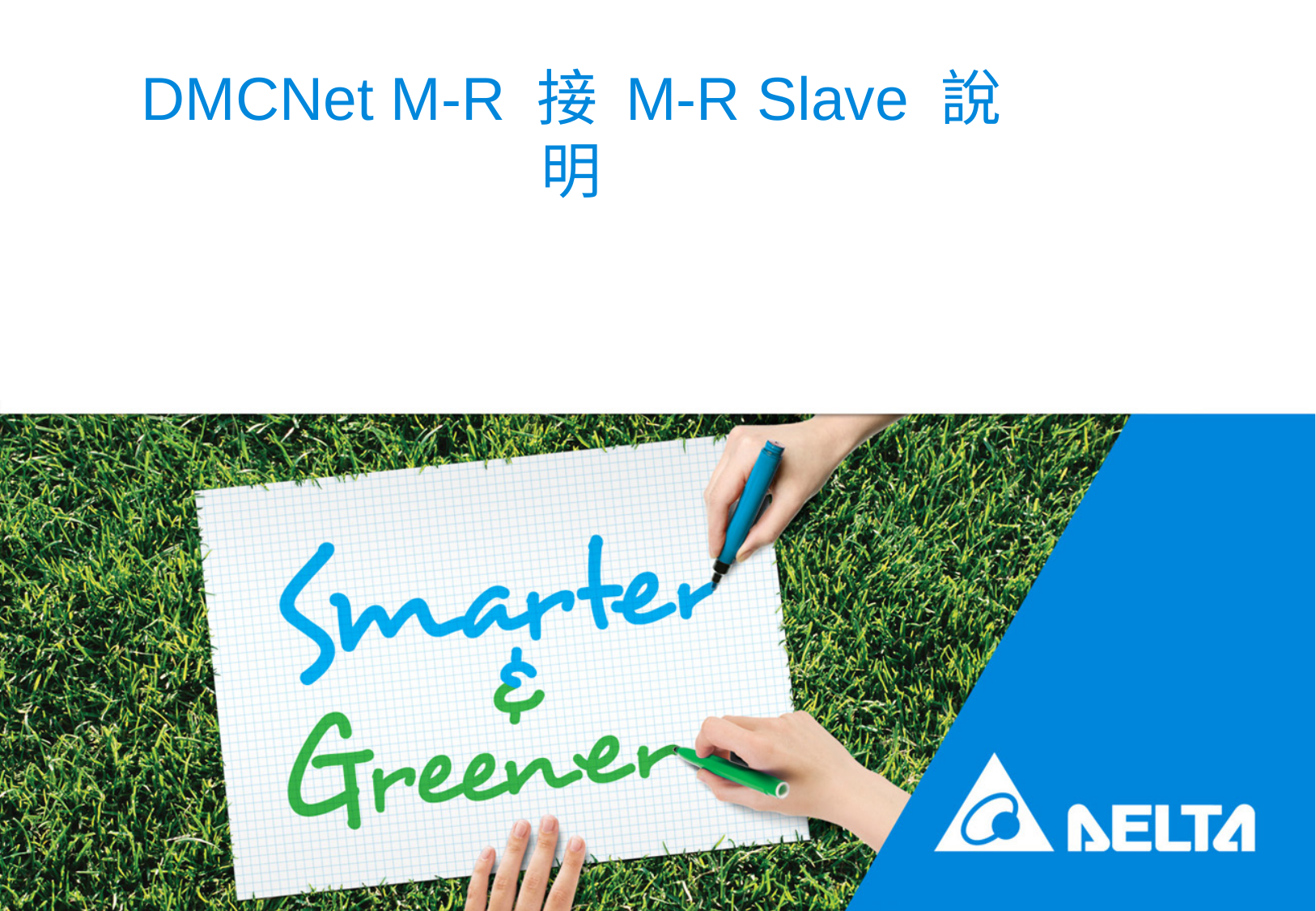

# DMCNet M-R 接 M-R Slave 說明